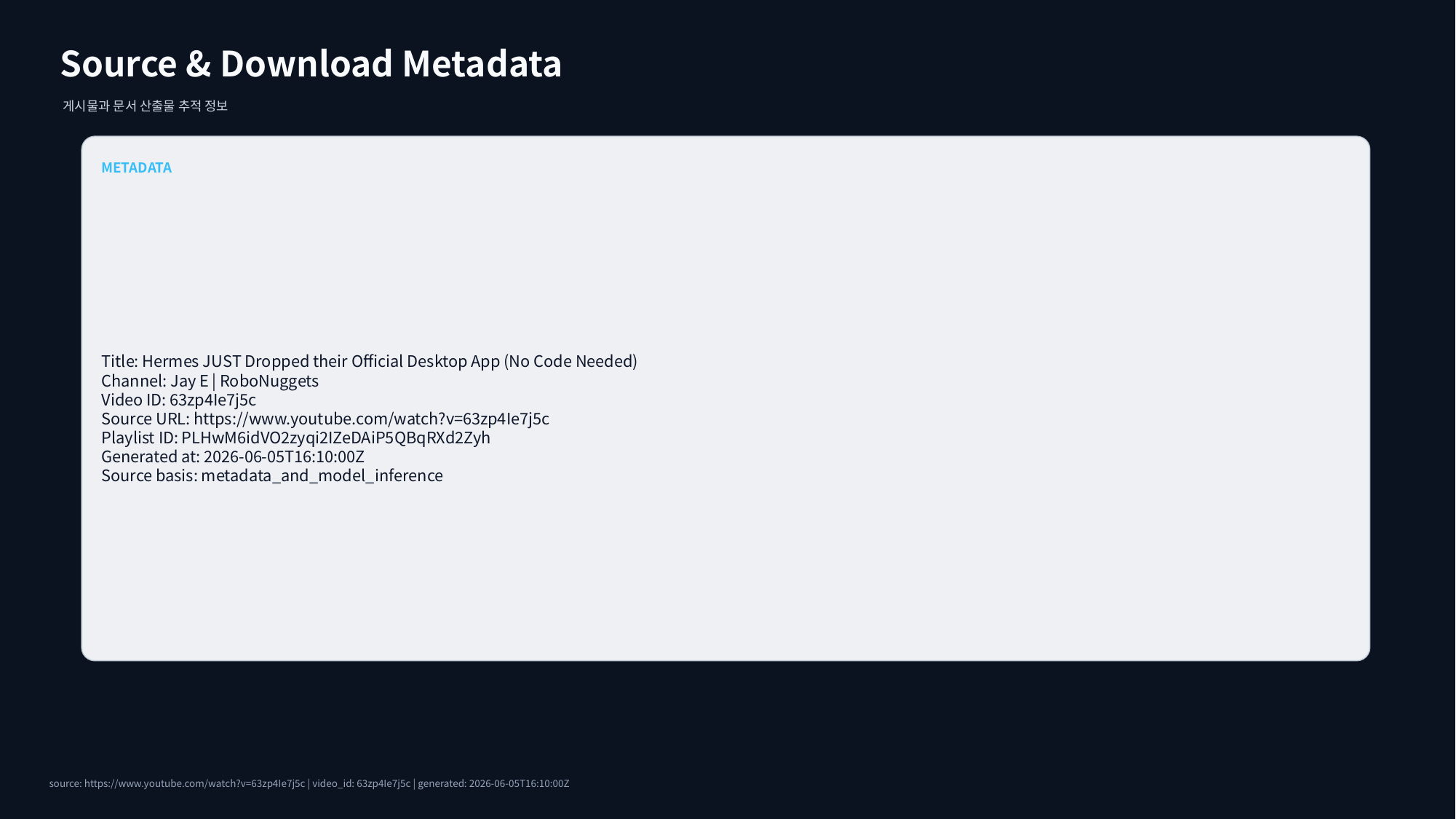

Source & Download Metadata
게시물과 문서 산출물 추적 정보

METADATA
Title: Hermes JUST Dropped their Official Desktop App (No Code Needed)
Channel: Jay E | RoboNuggets
Video ID: 63zp4Ie7j5c
Source URL: https://www.youtube.com/watch?v=63zp4Ie7j5c
Playlist ID: PLHwM6idVO2zyqi2IZeDAiP5QBqRXd2Zyh
Generated at: 2026-06-05T16:10:00Z
Source basis: metadata_and_model_inference
source: https://www.youtube.com/watch?v=63zp4Ie7j5c | video_id: 63zp4Ie7j5c | generated: 2026-06-05T16:10:00Z